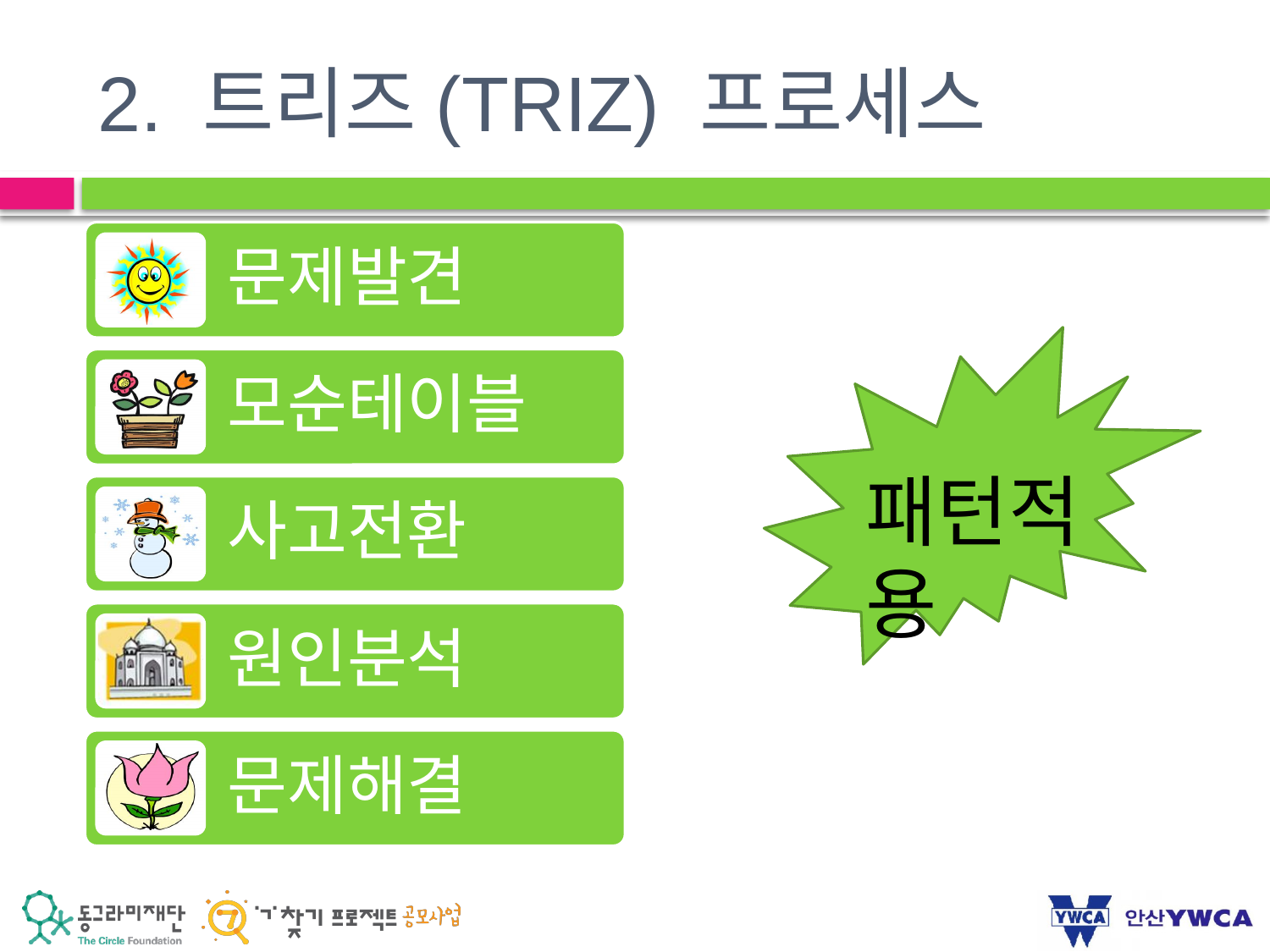

# 2. 트리즈(TRIZ) 프로세스
문제발견
모순테이블
사고전환
원인분석
문제해결

패턴적용